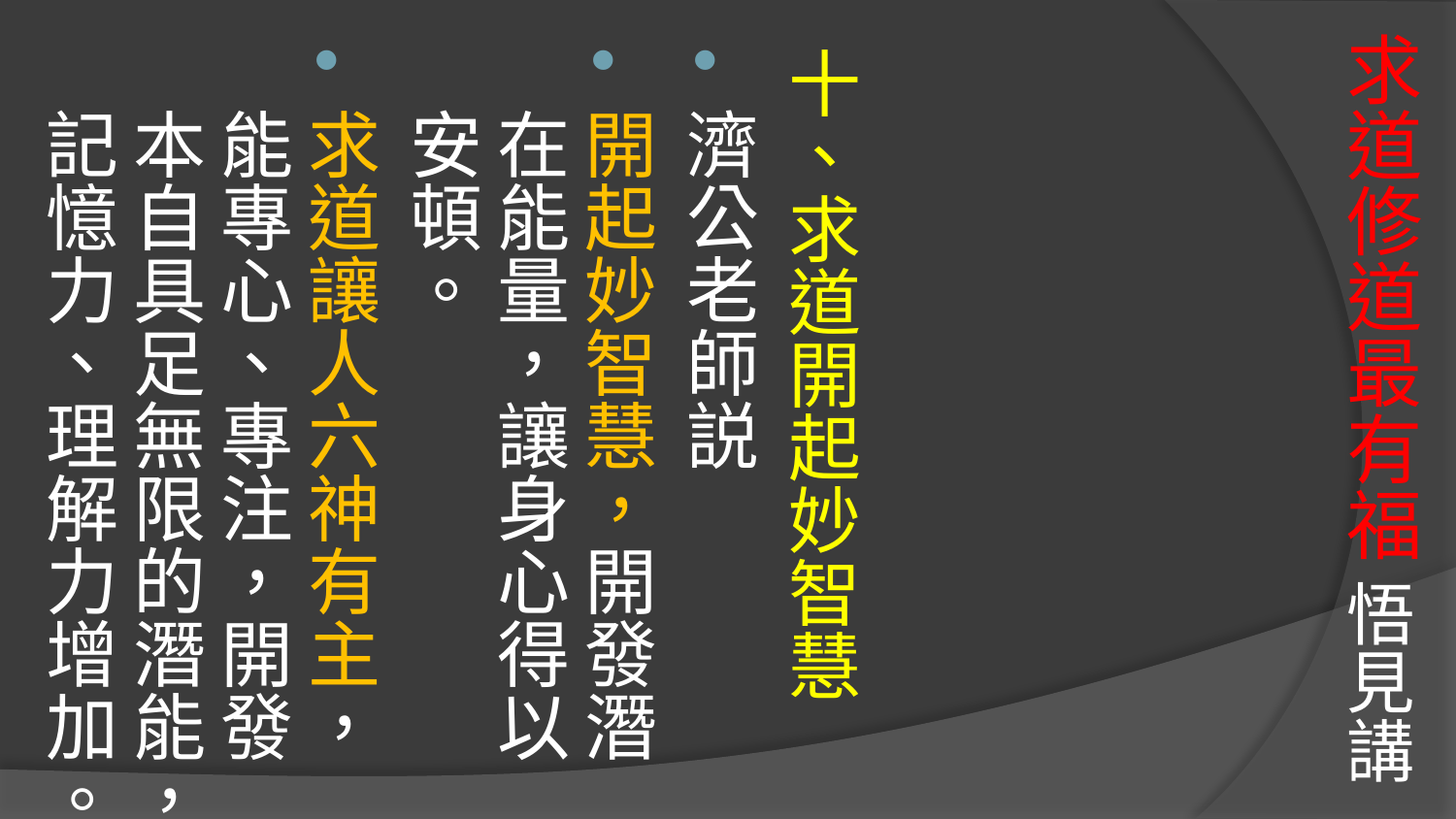

# 求道修道最有福 悟見講
十、求道開起妙智慧
濟公老師説
開起妙智慧，開發潛在能量，讓身心得以安頓。
求道讓人六神有主，能專心、專注，開發本自具足無限的潛能，記憶力、理解力增加。